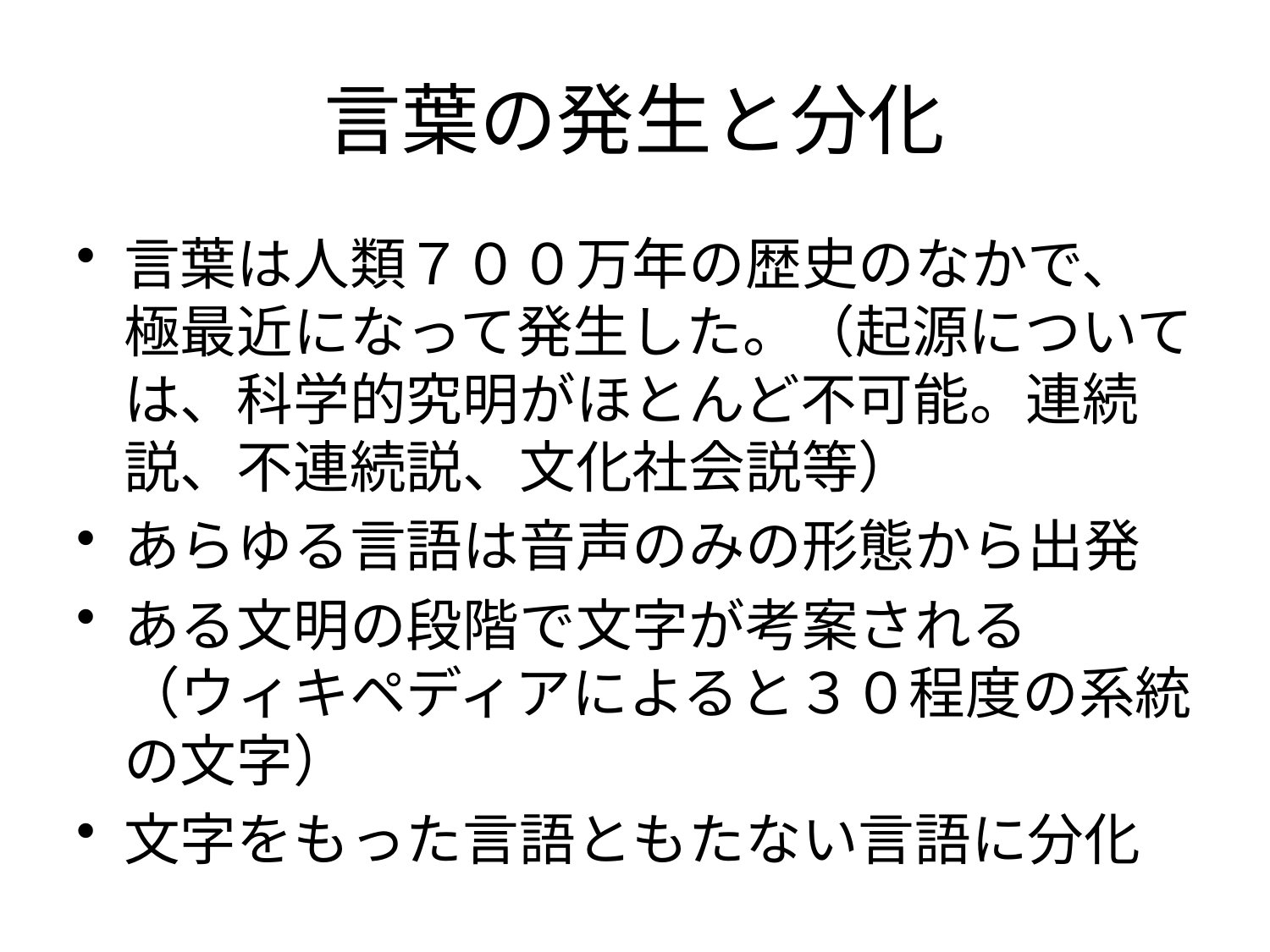

# 言葉の発生と分化
言葉は人類７００万年の歴史のなかで、極最近になって発生した。（起源については、科学的究明がほとんど不可能。連続説、不連続説、文化社会説等）
あらゆる言語は音声のみの形態から出発
ある文明の段階で文字が考案される（ウィキペディアによると３０程度の系統の文字）
文字をもった言語ともたない言語に分化